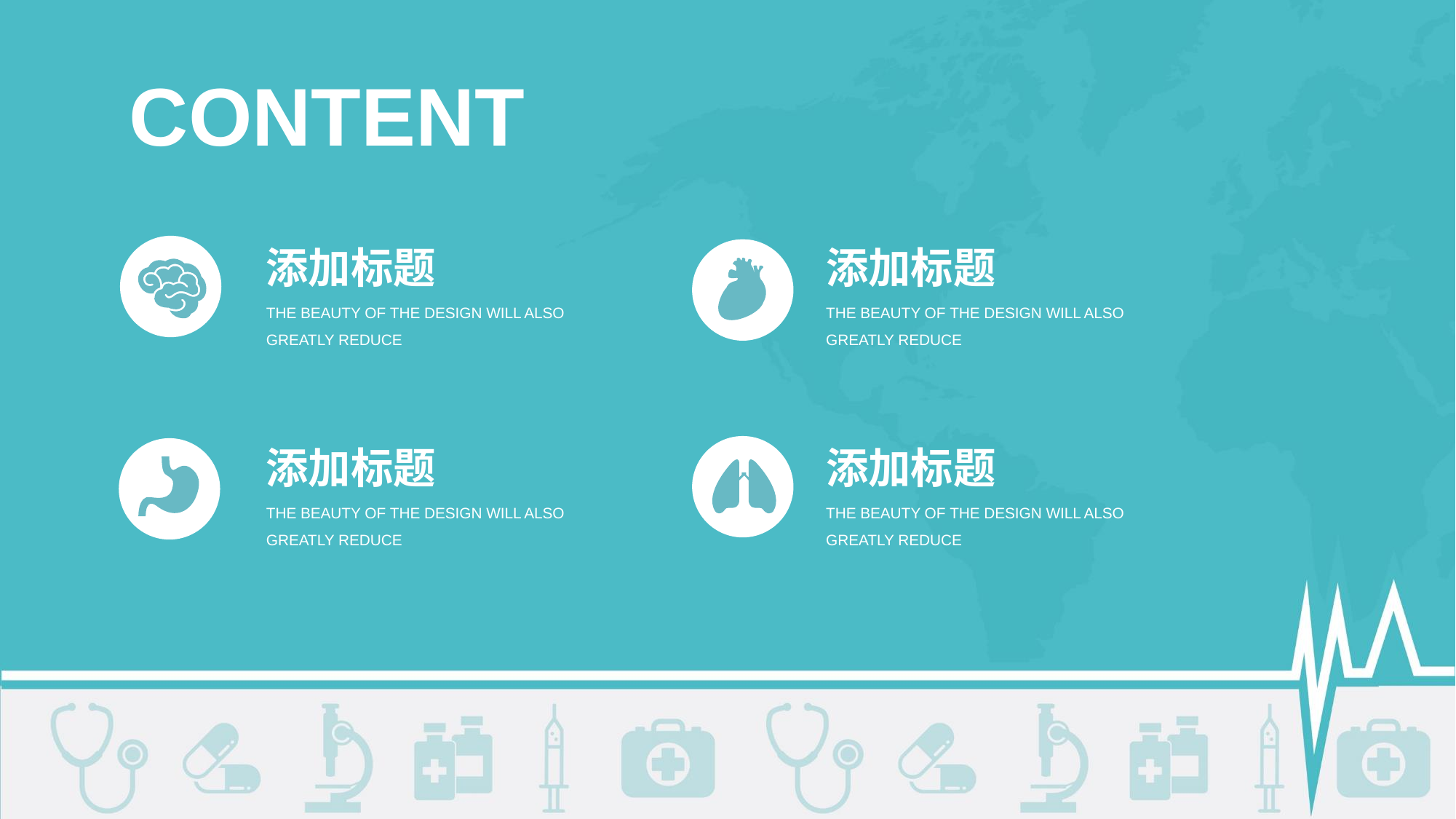

https://www.PPT818.com/
CONTENT

添加标题
THE BEAUTY OF THE DESIGN WILL ALSO GREATLY REDUCE
添加标题
THE BEAUTY OF THE DESIGN WILL ALSO GREATLY REDUCE

添加标题
THE BEAUTY OF THE DESIGN WILL ALSO GREATLY REDUCE

添加标题
THE BEAUTY OF THE DESIGN WILL ALSO GREATLY REDUCE